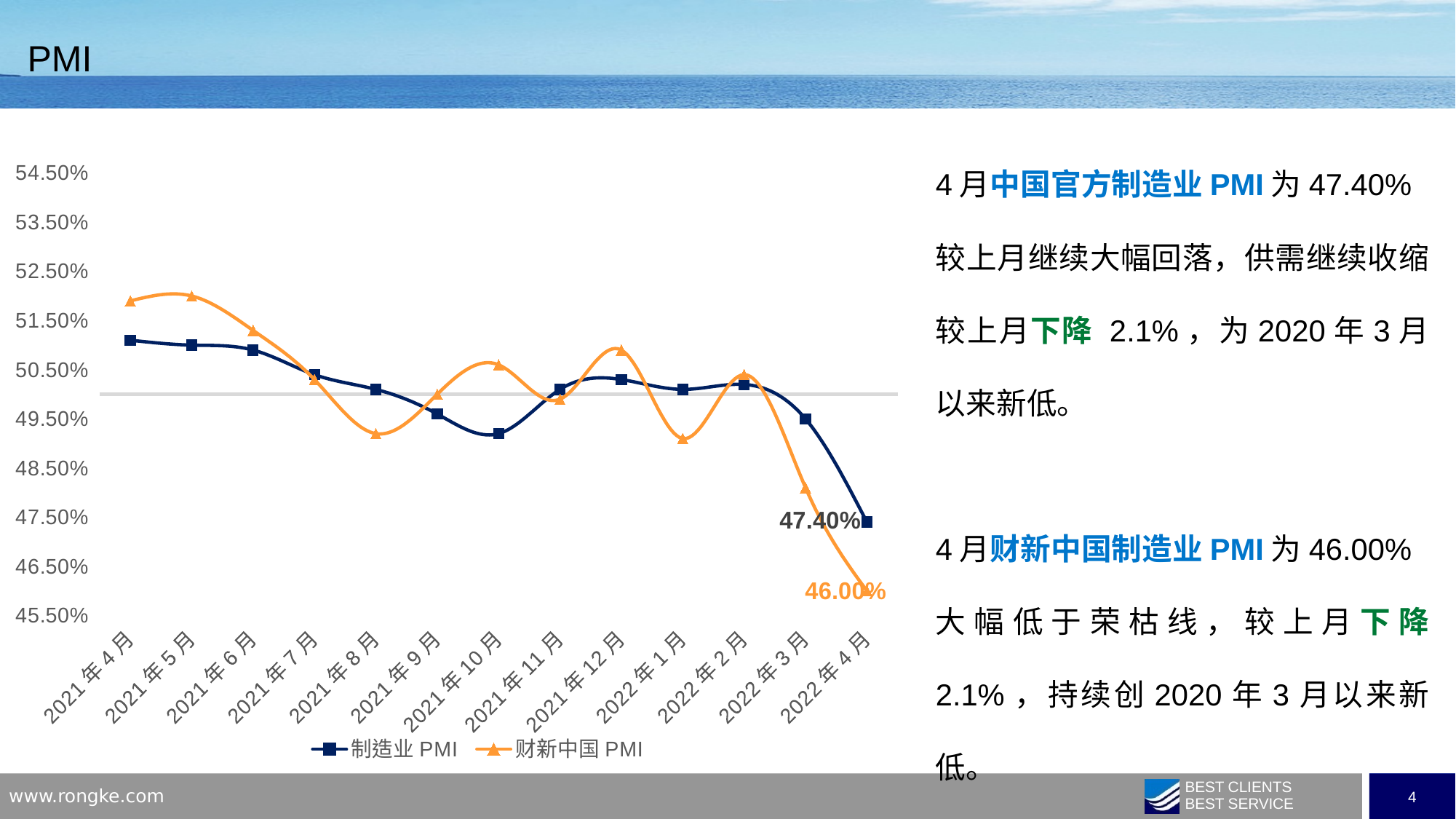

# PMI

### Chart

| Category | 制造业PMI | 财新中国PMI |
|---|---|---|
| 44681 | 0.474 | 0.46 |
| 44651 | 0.495 | 0.481 |
| 44620 | 0.502 | 0.504 |
| 44562 | 0.501 | 0.491 |
| 44531 | 0.503 | 0.509 |
| 44501 | 0.501 | 0.499 |
| 44470 | 0.49200000000000005 | 0.506 |
| 44440 | 0.496 | 0.5 |
| 44409 | 0.501 | 0.49200000000000005 |
| 44378 | 0.504 | 0.503 |
| 44348 | 0.509 | 0.513 |
| 44317 | 0.51 | 0.52 |
| 44287 | 0.511 | 0.519 |
4月中国官方制造业PMI为47.40%
较上月继续大幅回落，供需继续收缩较上月下降 2.1%，为2020年3月以来新低。

4月财新中国制造业PMI为46.00%
大幅低于荣枯线，较上月下降 2.1%，持续创2020年3月以来新低。